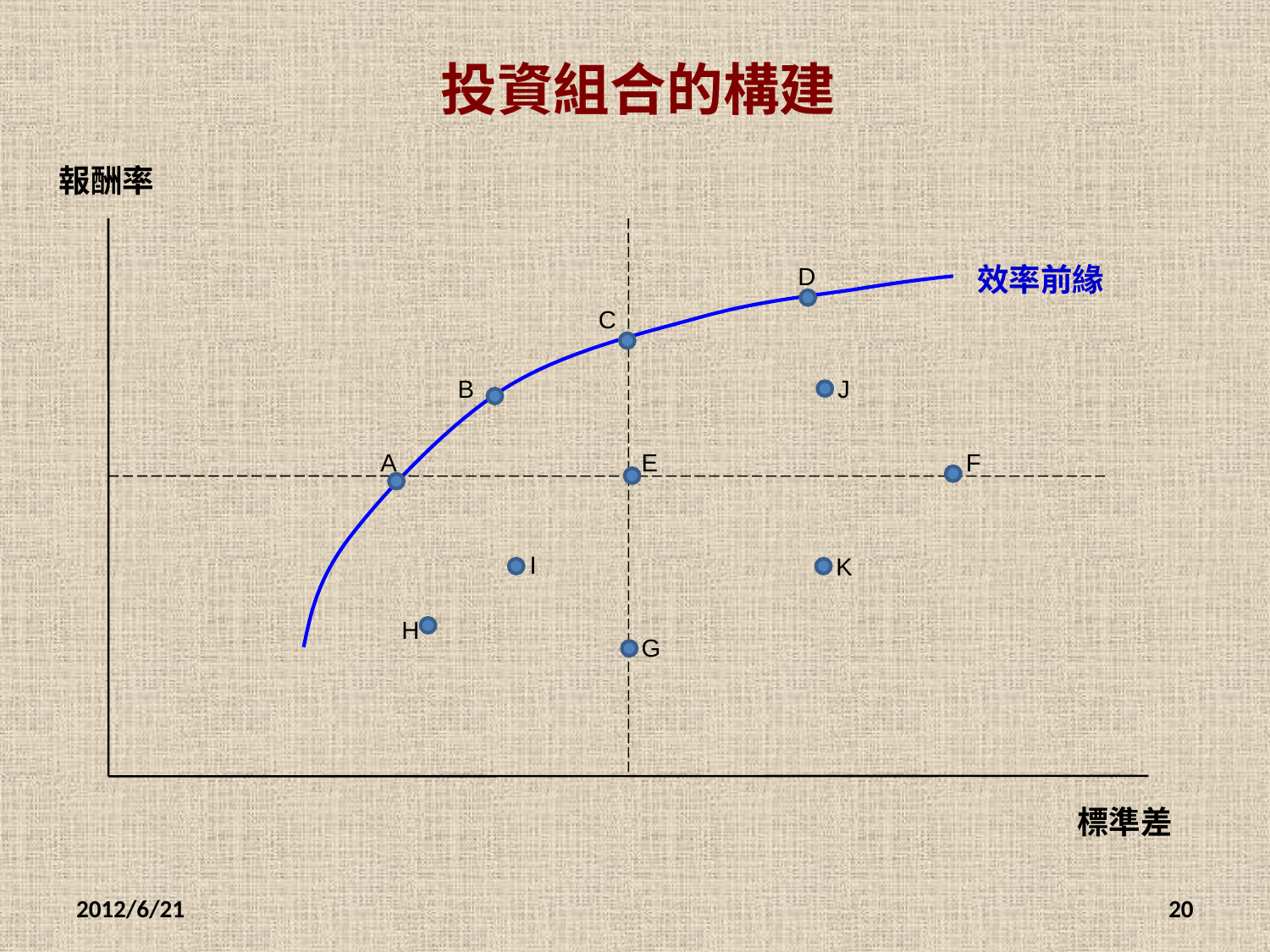

# 投資組合的構建
報酬率

效率前緣
D

C

B
J

E
F
A

I
K

H

G

標準差
2012/6/21
20